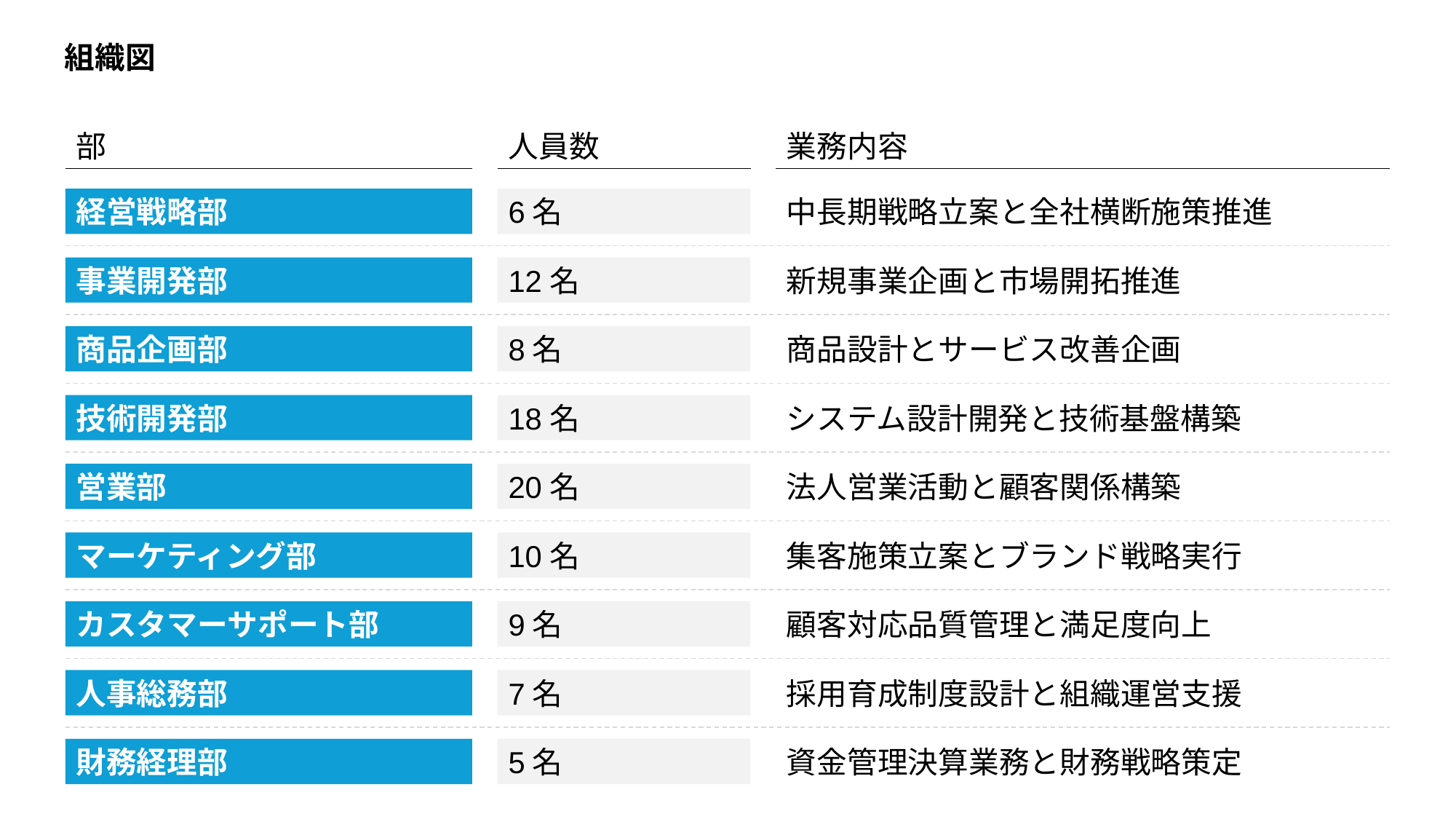

組織図
部
経営戦略部
事業開発部
商品企画部
技術開発部
営業部
マーケティング部
カスタマーサポート部
人事総務部
財務経理部
人員数
6名
12名
8名
18名
20名
10名
9名
7名
5名
業務内容
中長期戦略立案と全社横断施策推進
新規事業企画と市場開拓推進
商品設計とサービス改善企画
システム設計開発と技術基盤構築
法人営業活動と顧客関係構築
集客施策立案とブランド戦略実行
顧客対応品質管理と満足度向上
採用育成制度設計と組織運営支援
資金管理決算業務と財務戦略策定